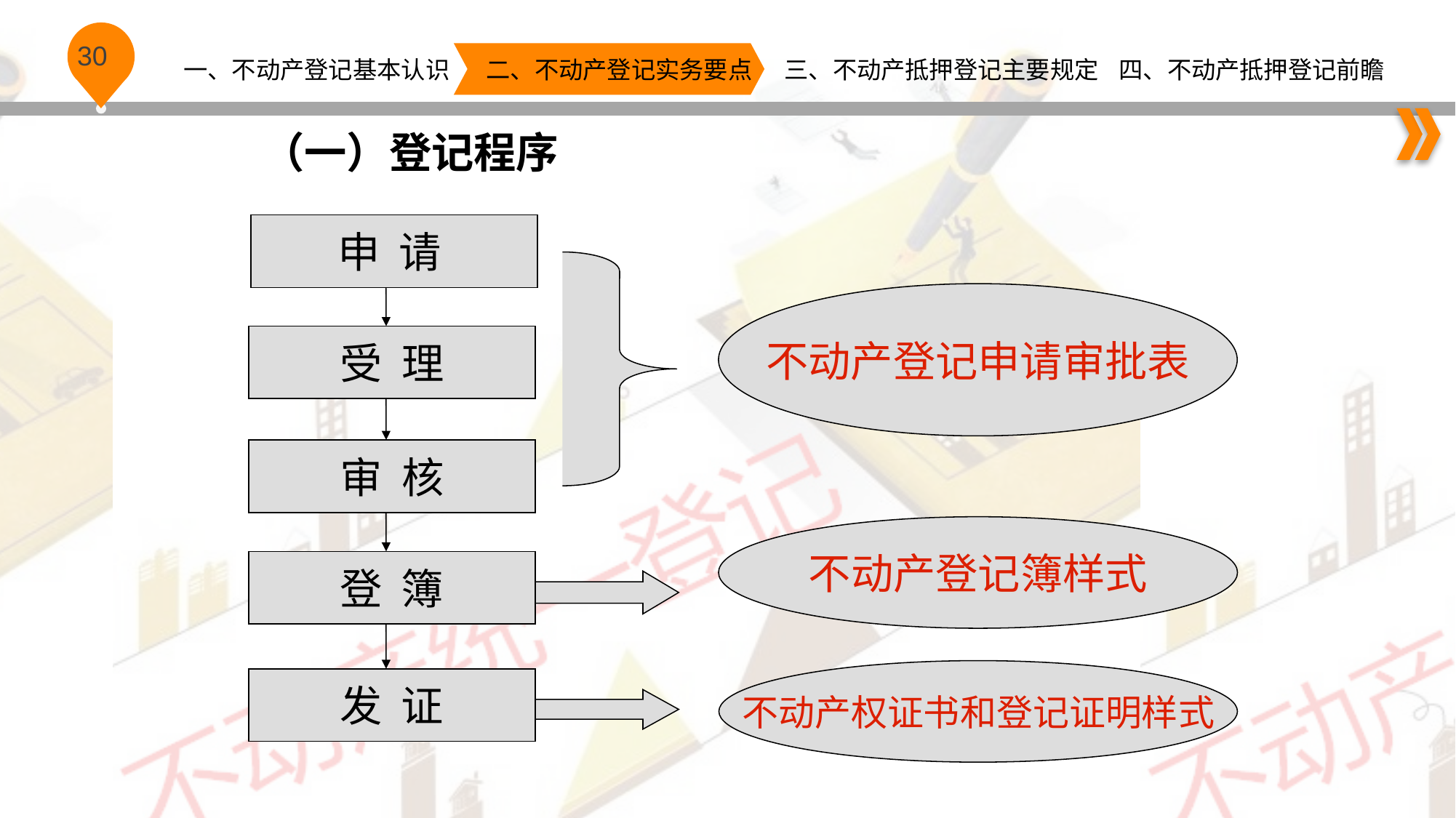

（一）登记程序

申  请

不动产登记申请审批表

受  理

审  核

不动产登记簿样式
登  簿

不动产权证书和登记证明样式
发  证